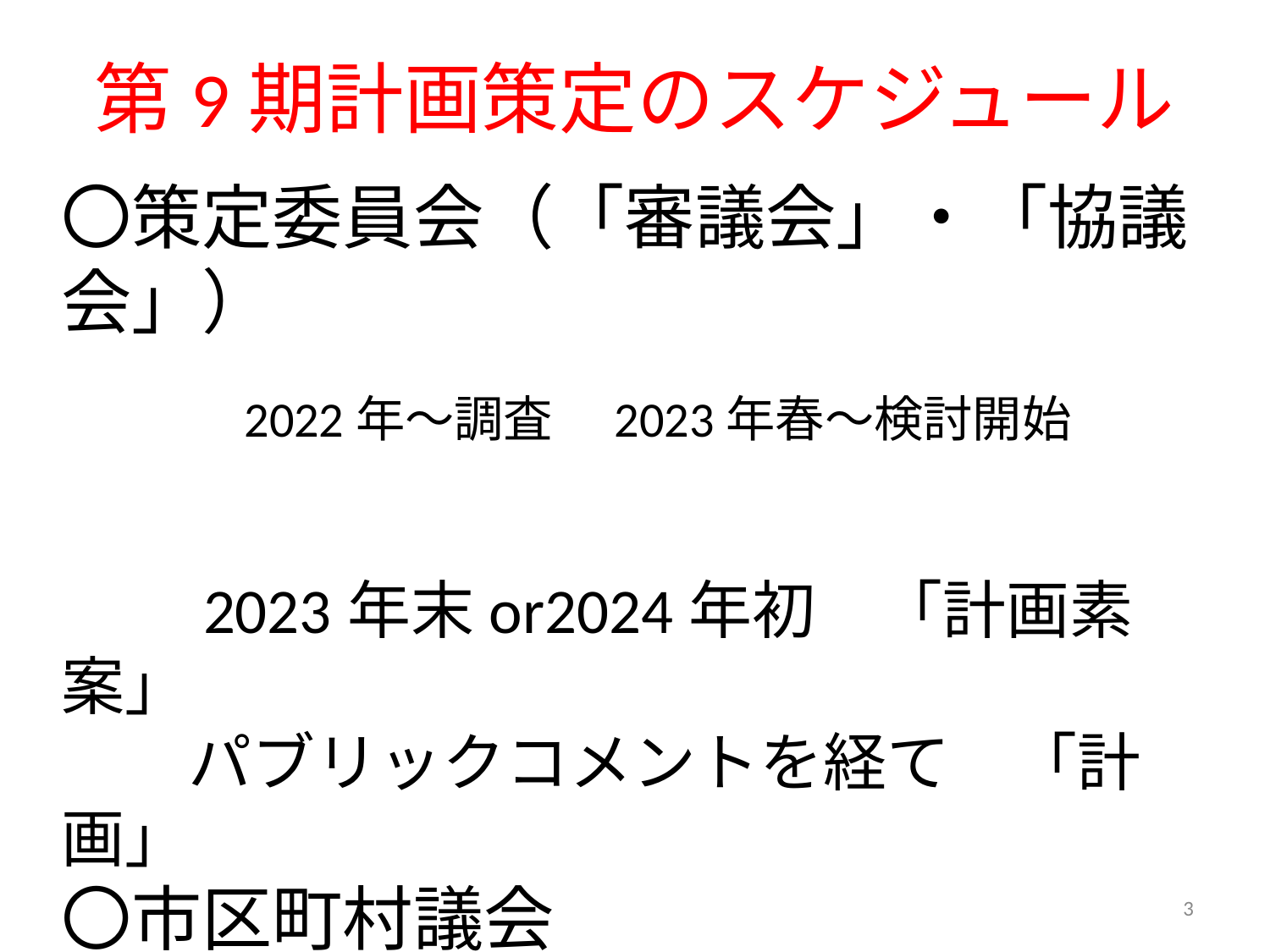

# 第9期計画策定のスケジュール
〇策定委員会（「審議会」・「協議会」）
   　2022年～調査　2023年春～検討開始
　　2023年末or2024年初　「計画素案」
　　パブリックコメントを経て　「計画」
〇市区町村議会
2024年
2月～3月議会　介護保険条例改正
4月介護保険料改定・　第9期計画スタート

3